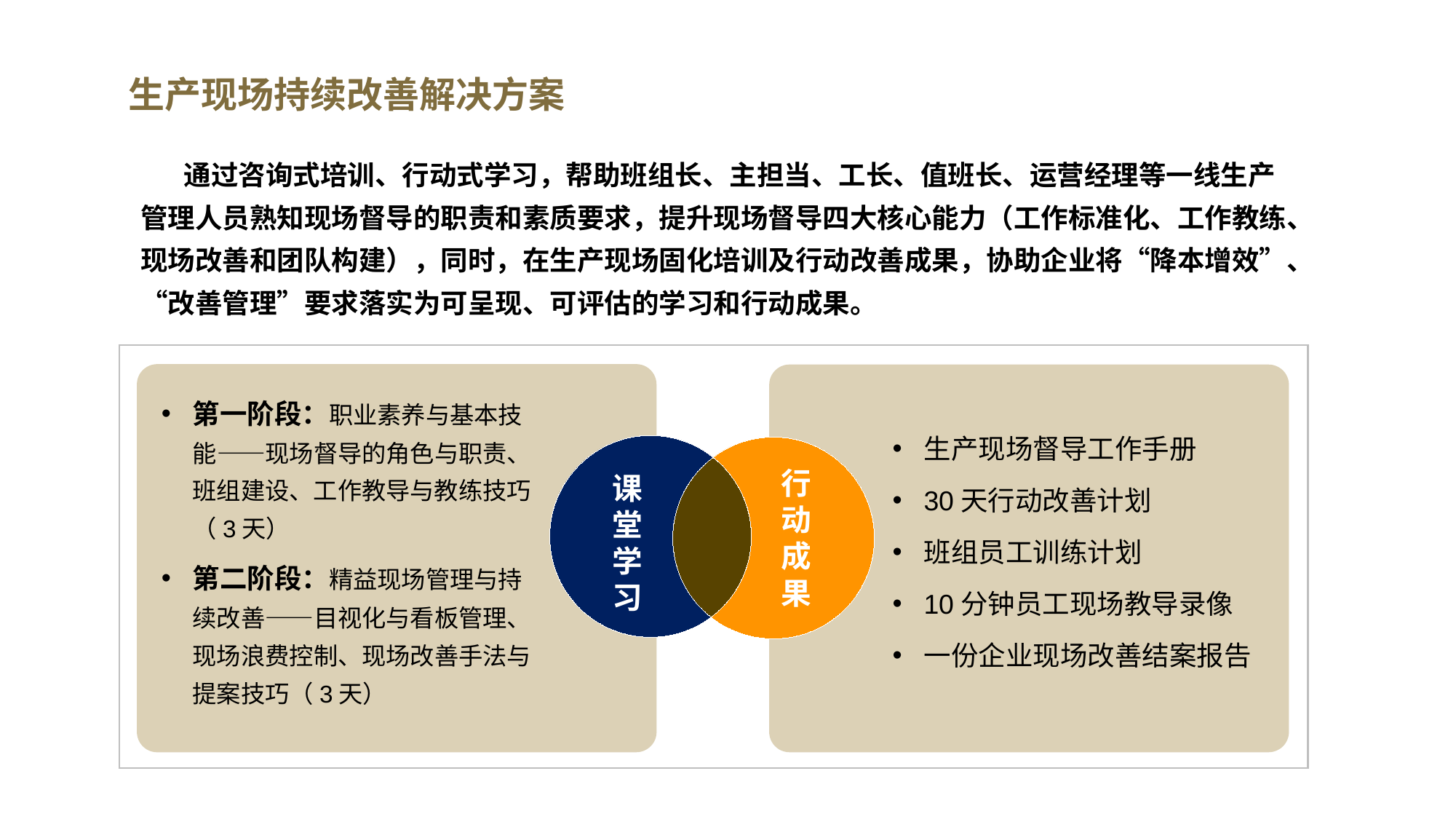

生产现场持续改善解决方案
通过咨询式培训、行动式学习，帮助班组长、主担当、工长、值班长、运营经理等一线生产管理人员熟知现场督导的职责和素质要求，提升现场督导四大核心能力（工作标准化、工作教练、现场改善和团队构建），同时，在生产现场固化培训及行动改善成果，协助企业将“降本增效”、“改善管理”要求落实为可呈现、可评估的学习和行动成果。

第一阶段：职业素养与基本技能——现场督导的角色与职责、班组建设、工作教导与教练技巧（3天）
第二阶段：精益现场管理与持续改善——目视化与看板管理、现场浪费控制、现场改善手法与提案技巧（3天）
生产现场督导工作手册
30天行动改善计划
班组员工训练计划
10分钟员工现场教导录像
一份企业现场改善结案报告

行动成果
课堂学习